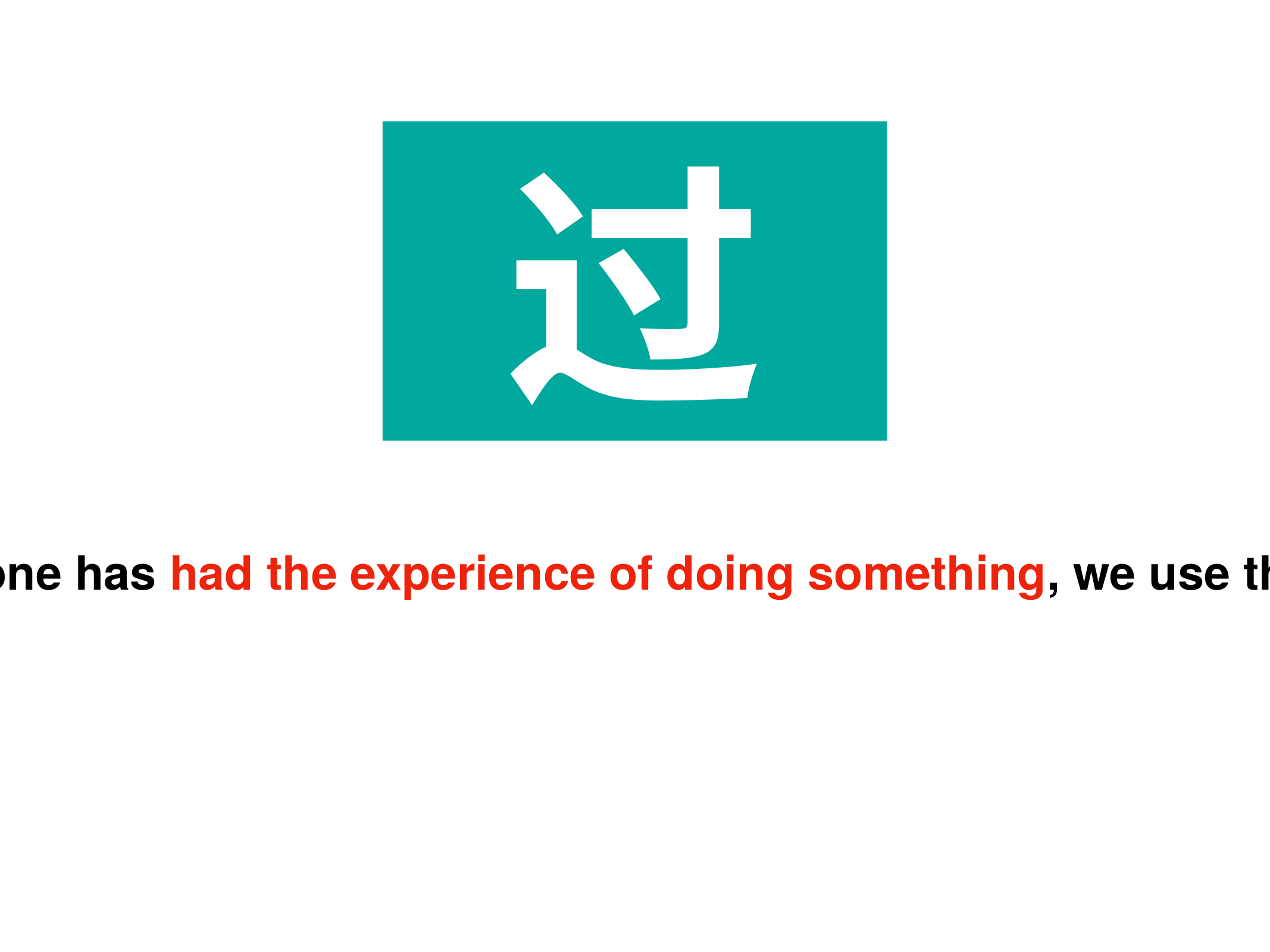

过
To indicate that someone has had the experience of doing something, we use the dynamic particle 过